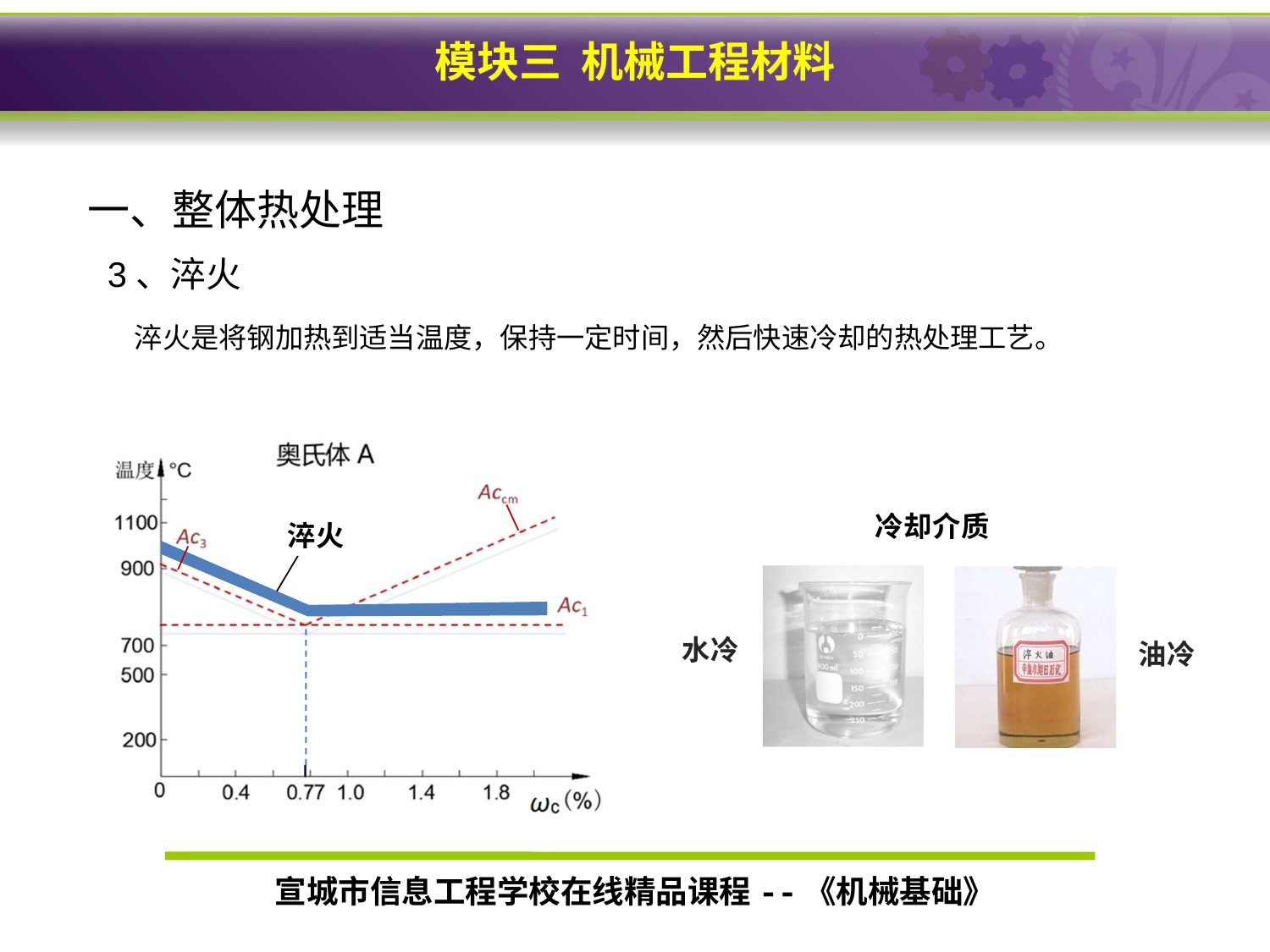

一、整体热处理
3、淬火
    淬火是将钢加热到适当温度，保持一定时间，然后快速冷却的热处理工艺。

冷却介质
淬火

水冷
油冷